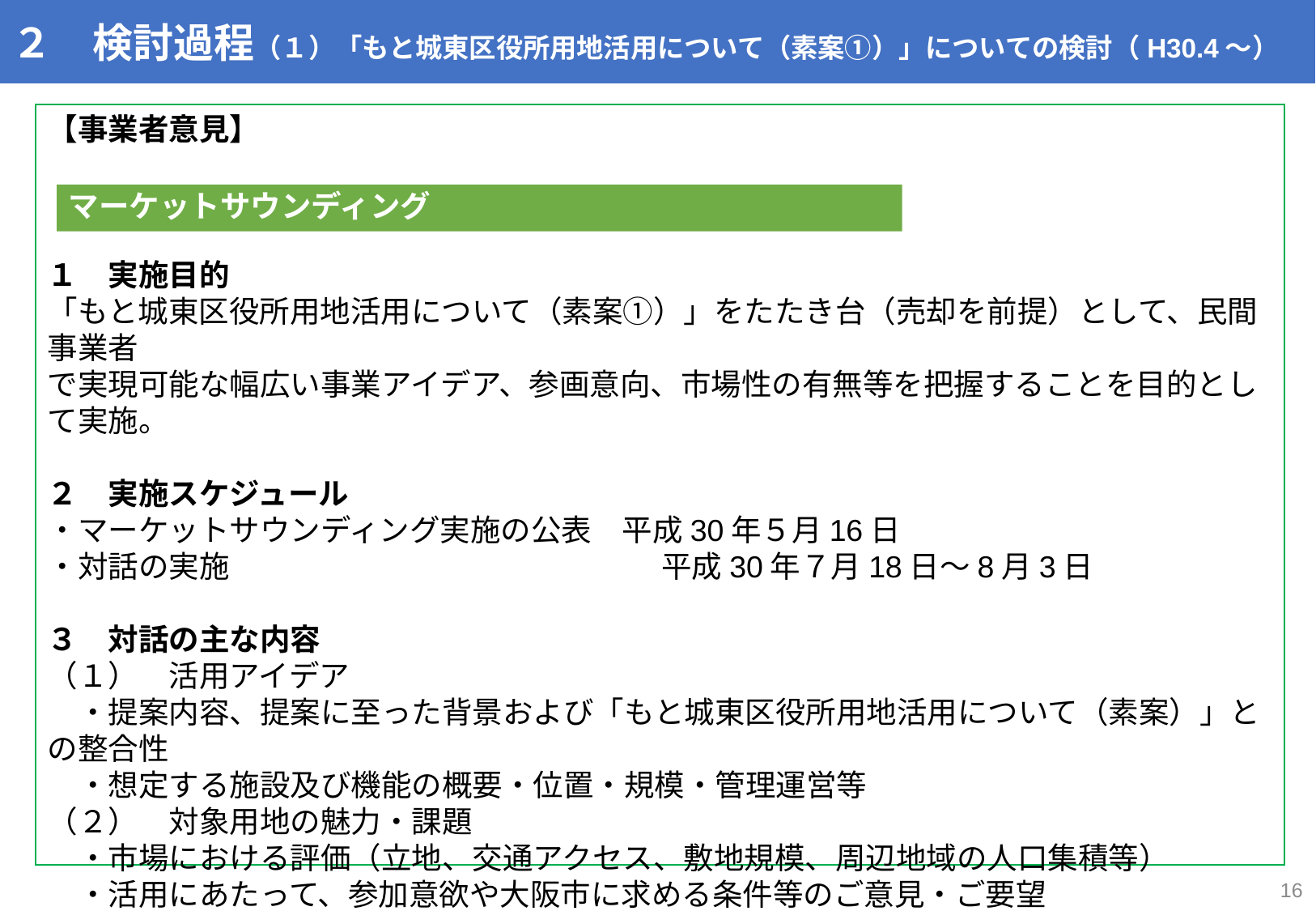

２　検討過程（１）「もと城東区役所用地活用について（素案①）」についての検討（H30.4～）
【事業者意見】

１　実施目的
「もと城東区役所用地活用について（素案①）」をたたき台（売却を前提）として、民間事業者
で実現可能な幅広い事業アイデア、参画意向、市場性の有無等を把握することを目的として実施。

２　実施スケジュール
・マーケットサウンディング実施の公表　平成30年５月16日
・対話の実施　　　　　　　　　　　　　　 平成30年７月18日～8月3日

３　対話の主な内容
（１）　活用アイデア
　・提案内容、提案に至った背景および「もと城東区役所用地活用について（素案）」との整合性
　・想定する施設及び機能の概要・位置・規模・管理運営等
（２）　対象用地の魅力・課題
　・市場における評価（立地、交通アクセス、敷地規模、周辺地域の人口集積等）
　・活用にあたって、参加意欲や大阪市に求める条件等のご意見・ご要望

マーケットサウンディング
16